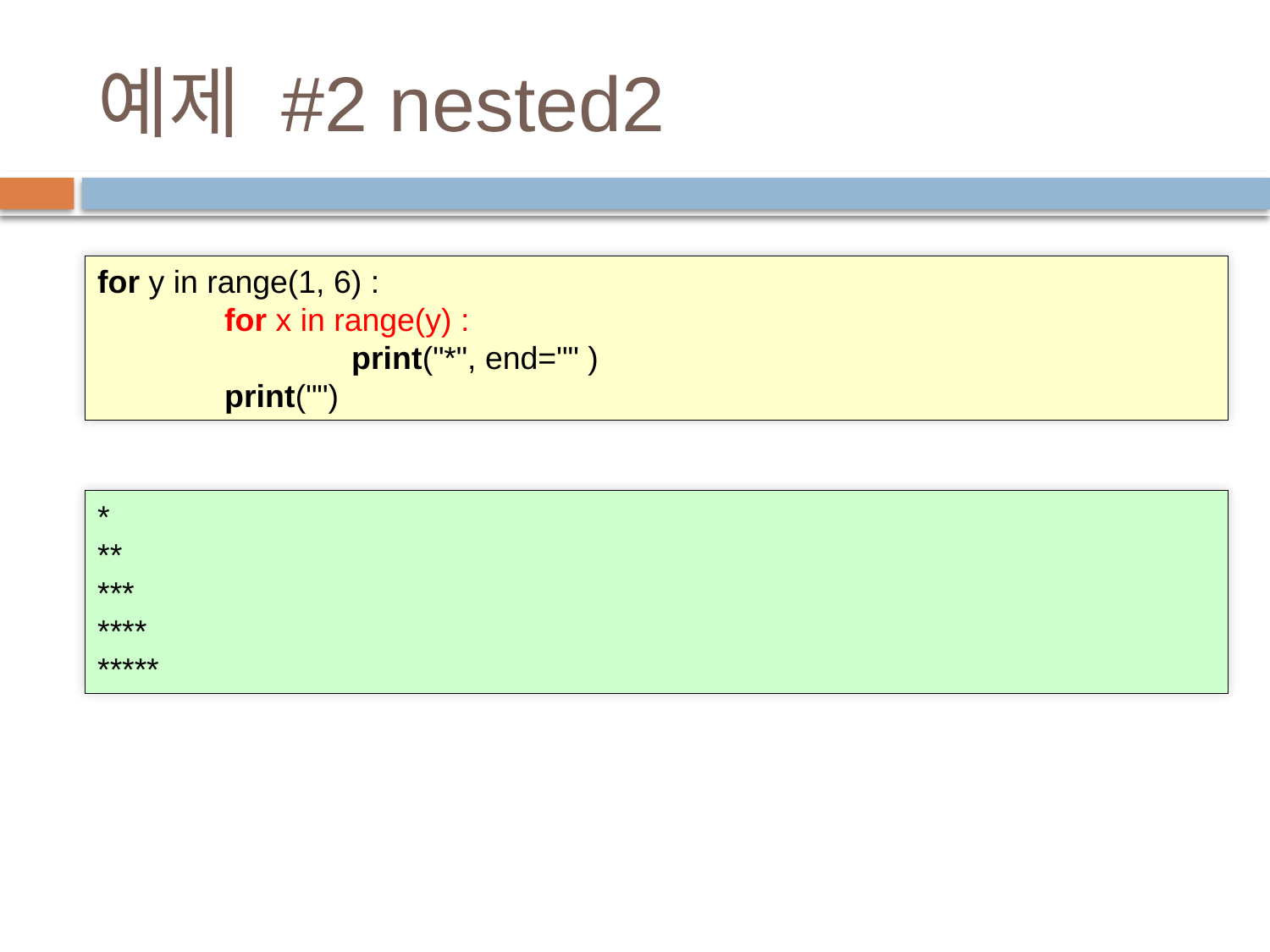

# 예제 #2 nested2
for y in range(1, 6) :
	for x in range(y) :
		print("*", end="" )
	print("")
*
**
***
****
*****